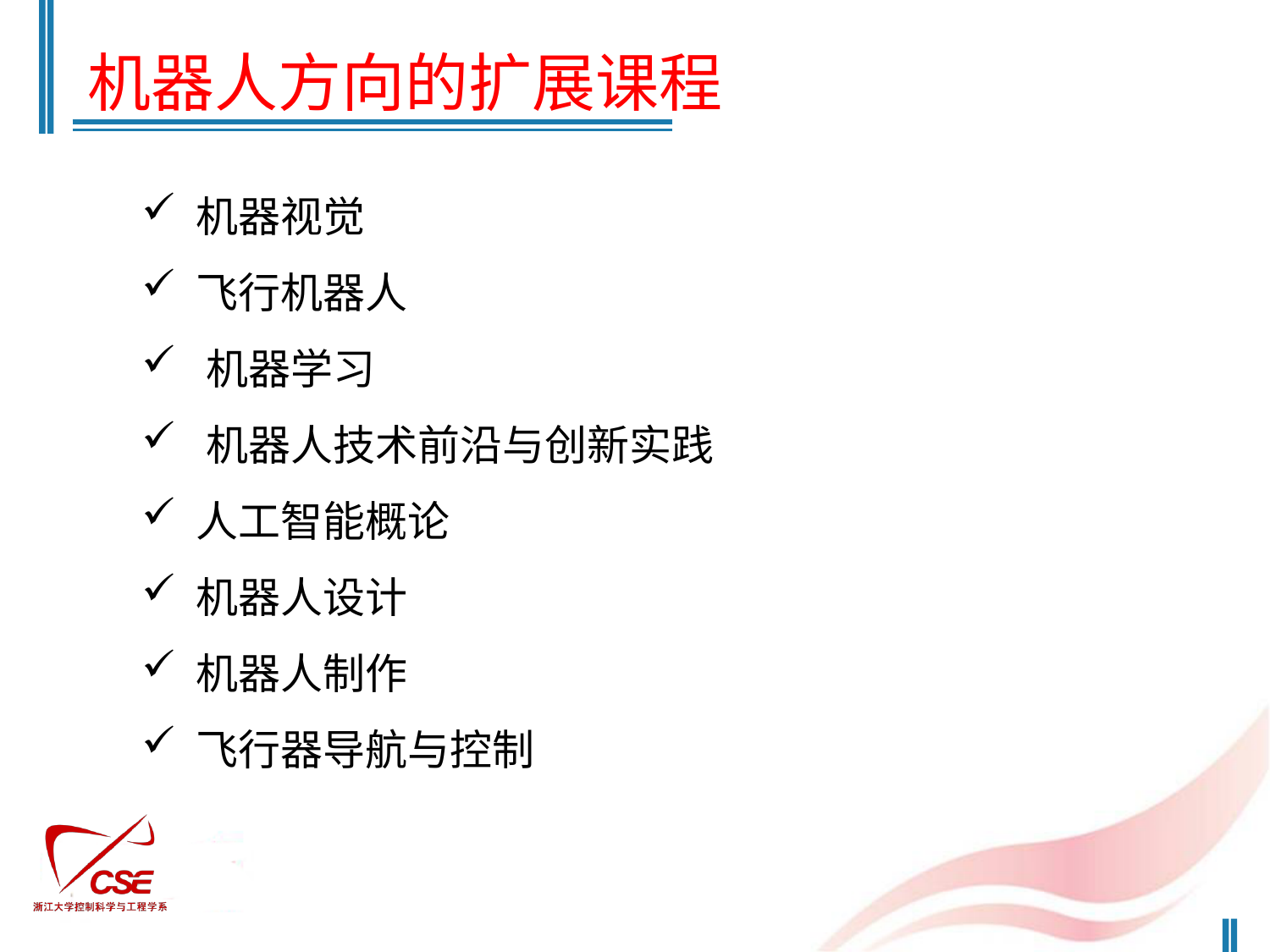

机器人方向的扩展课程
 机器视觉
 飞行机器人
  机器学习
  机器人技术前沿与创新实践
 人工智能概论
 机器人设计
 机器人制作
 飞行器导航与控制